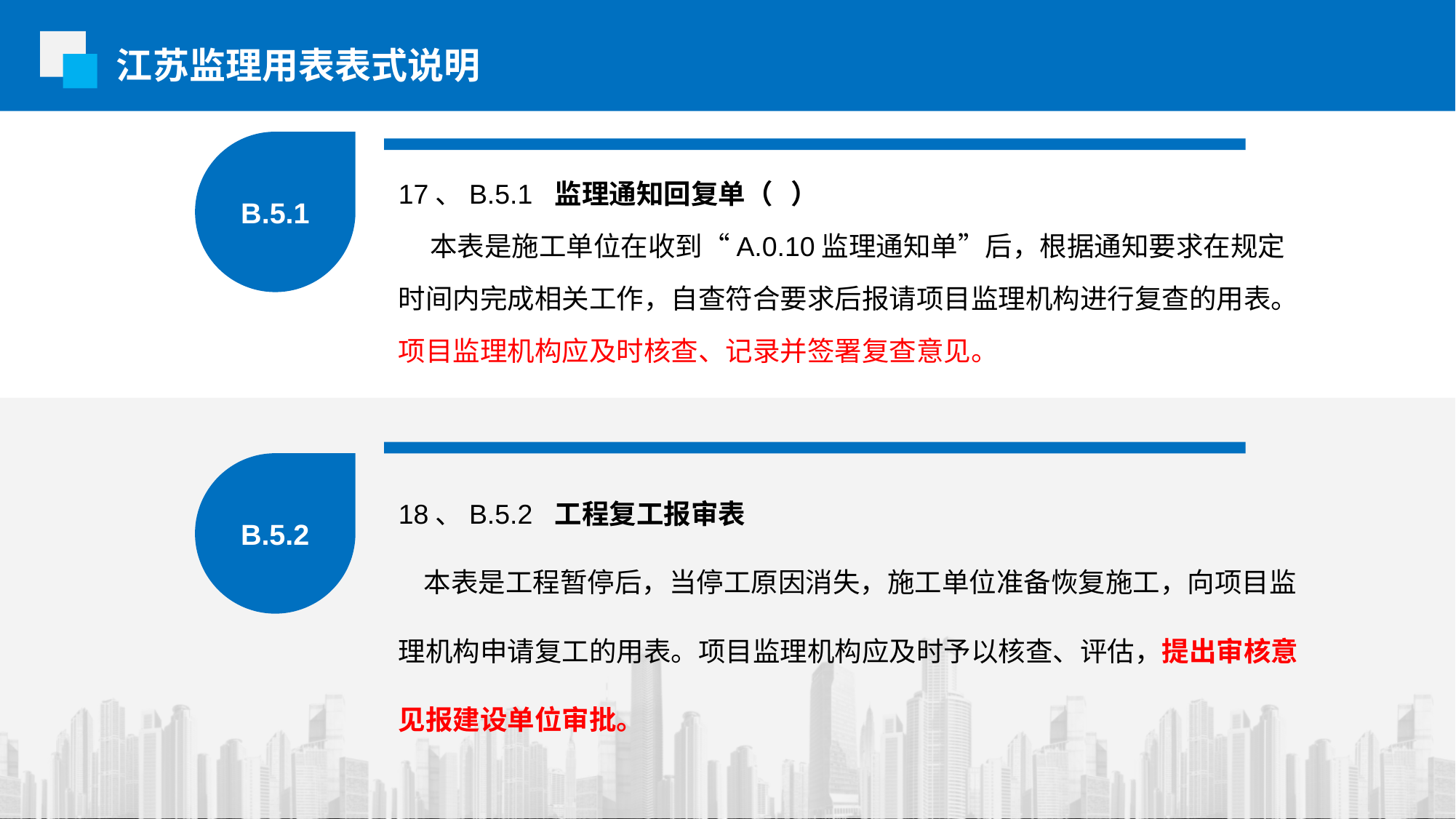

江苏监理用表表式说明

B.5.1

17、B.5.1  监理通知回复单（   ）
    本表是施工单位在收到“A.0.10监理通知单”后，根据通知要求在规定时间内完成相关工作，自查符合要求后报请项目监理机构进行复查的用表。项目监理机构应及时核查、记录并签署复查意见。

B.5.2
18、B.5.2  工程复工报审表
   本表是工程暂停后，当停工原因消失，施工单位准备恢复施工，向项目监理机构申请复工的用表。项目监理机构应及时予以核查、评估，提出审核意见报建设单位审批。